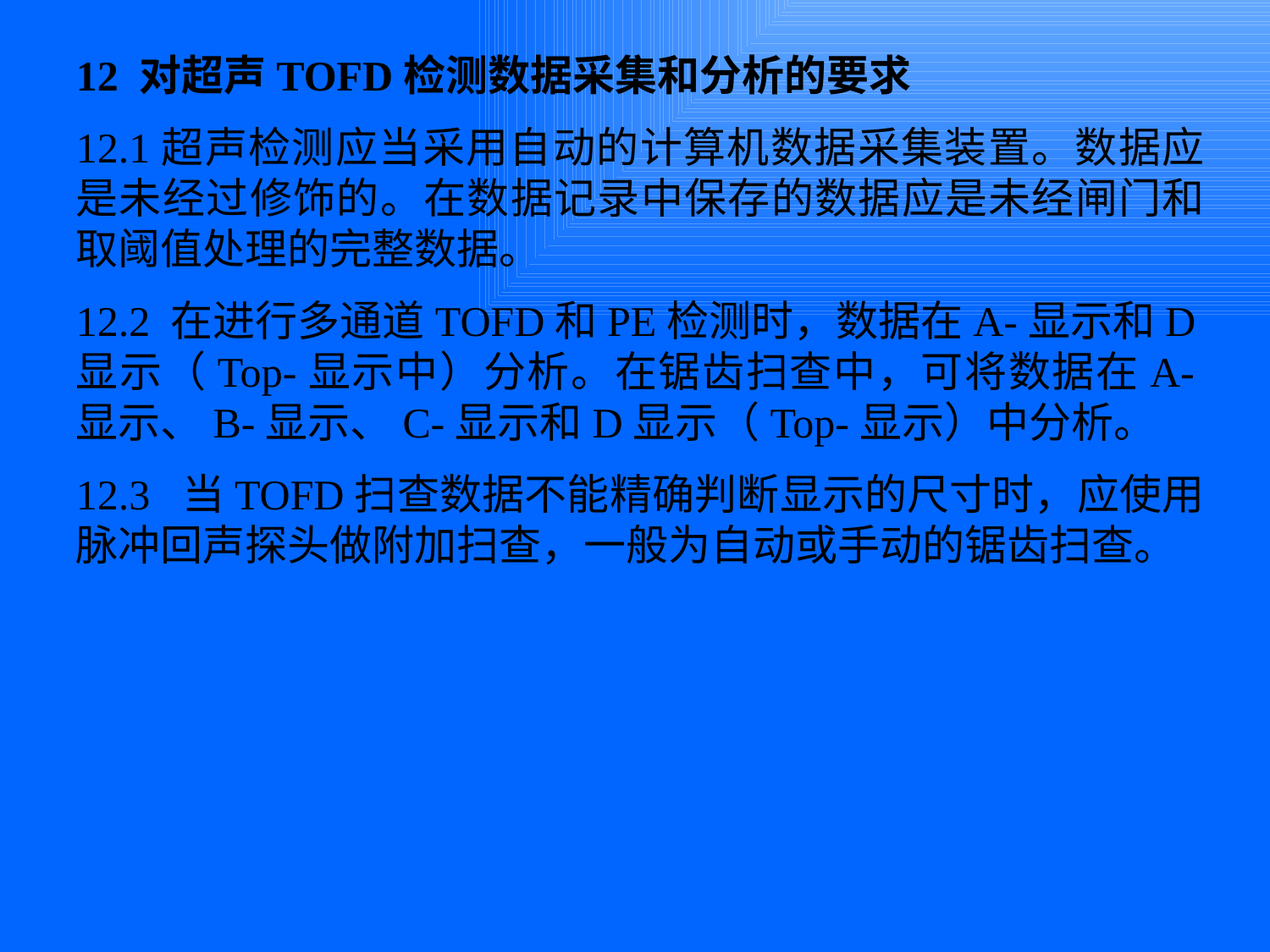

12 对超声TOFD检测数据采集和分析的要求
12.1超声检测应当采用自动的计算机数据采集装置。数据应是未经过修饰的。在数据记录中保存的数据应是未经闸门和取阈值处理的完整数据。
12.2 在进行多通道TOFD和PE检测时，数据在A-显示和D显示（Top-显示中）分析。在锯齿扫查中，可将数据在A-显示、B-显示、C-显示和D显示（Top-显示）中分析。
12.3  当TOFD扫查数据不能精确判断显示的尺寸时，应使用脉冲回声探头做附加扫查，一般为自动或手动的锯齿扫查。